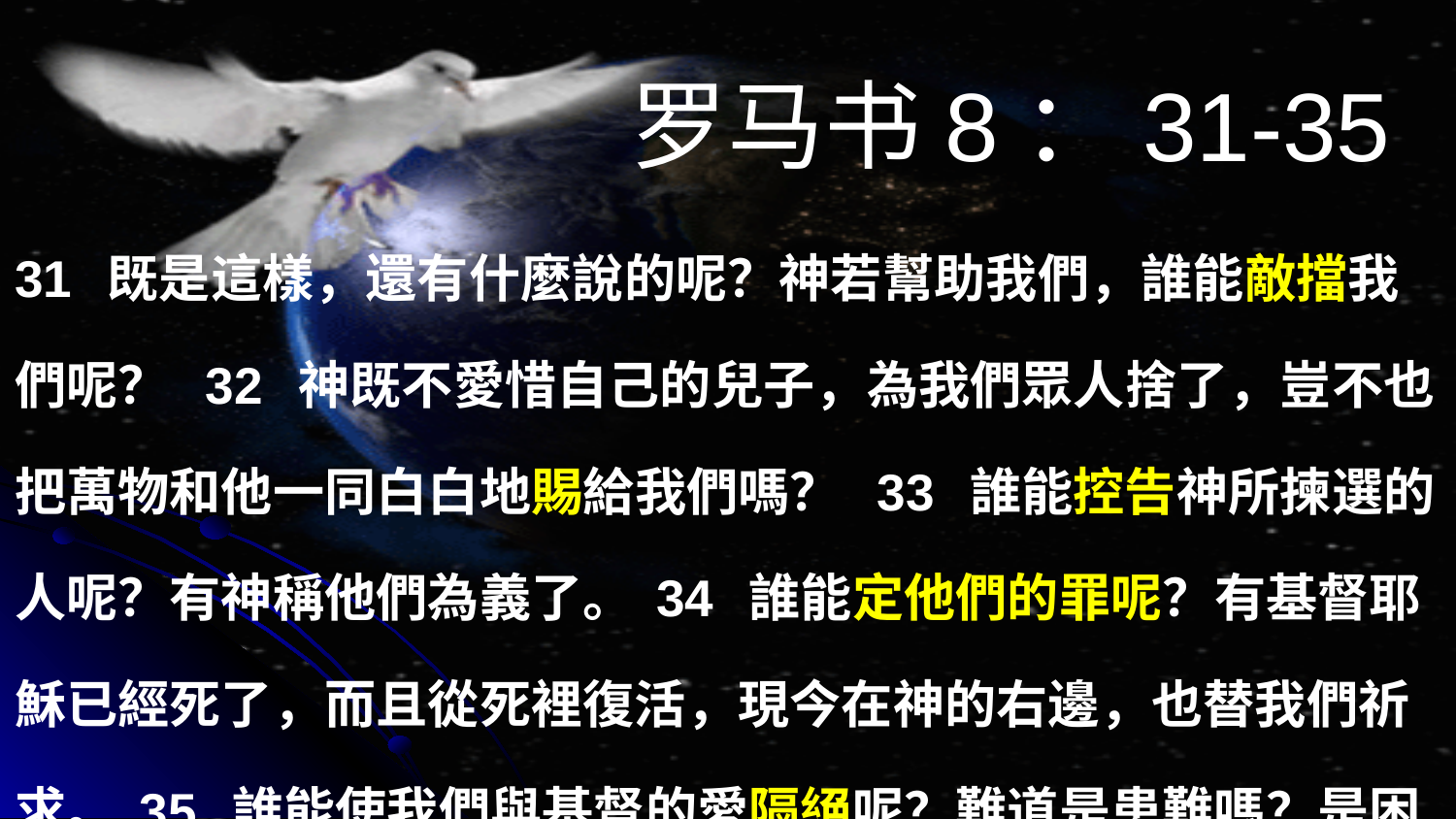

# 罗马书8：31-35
31 既是這樣，還有什麼說的呢？神若幫助我們，誰能敵擋我們呢？ 32 神既不愛惜自己的兒子，為我們眾人捨了，豈不也把萬物和他一同白白地賜給我們嗎？ 33 誰能控告神所揀選的人呢？有神稱他們為義了。34 誰能定他們的罪呢？有基督耶穌已經死了，而且從死裡復活，現今在神的右邊，也替我們祈求。35 誰能使我們與基督的愛隔絕呢？難道是患難嗎？是困苦嗎？是逼迫嗎？是飢餓嗎？是赤身露體嗎？是危險嗎？是刀劍嗎？